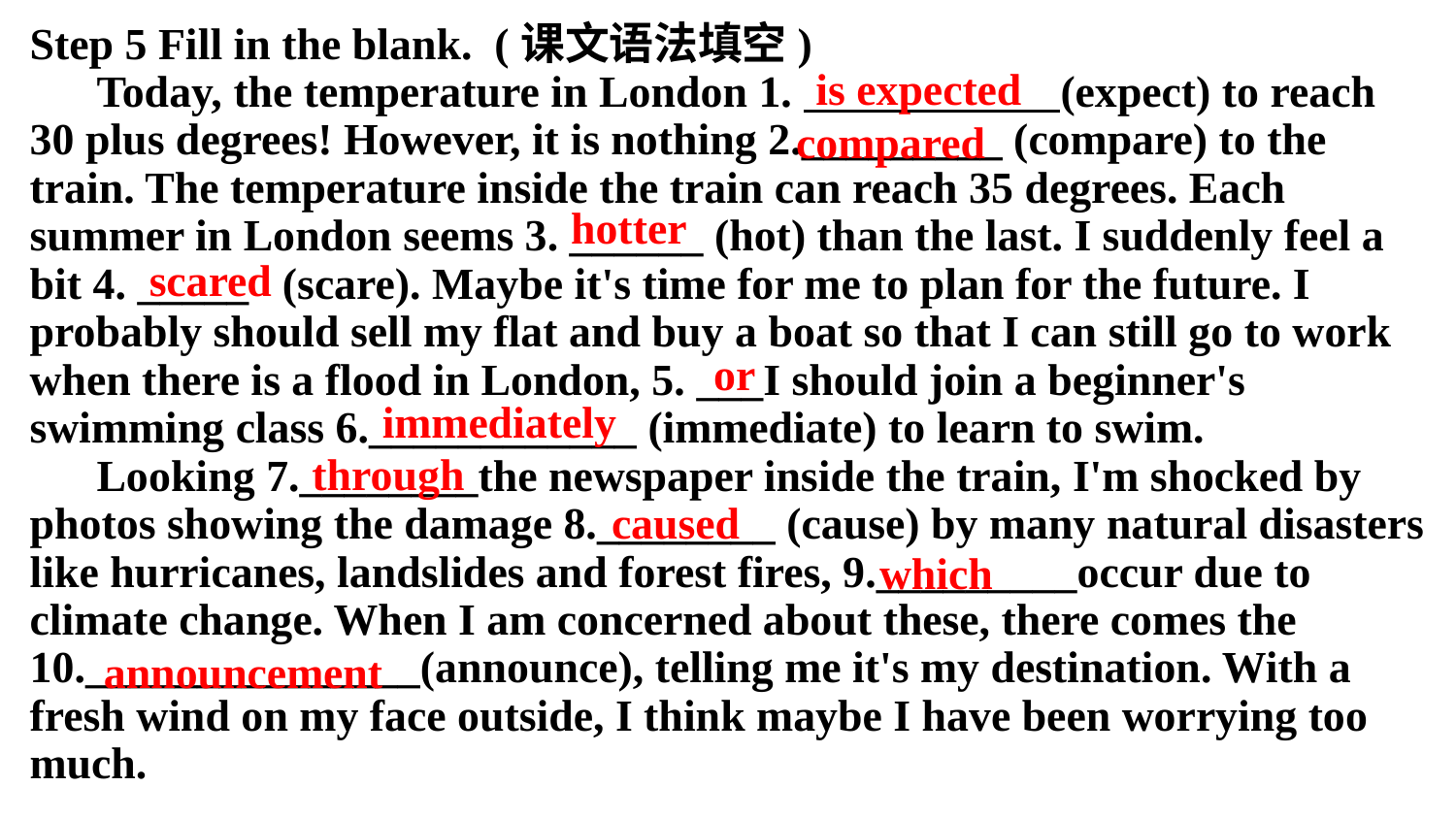

Step 5 Fill in the blank.  (课文语法填空)
      Today, the temperature in London 1.                        (expect) to reach 30 plus degrees! However, it is nothing 2._________ (compare) to the train. The temperature inside the train can reach 35 degrees. Each summer in London seems 3. ______ (hot) than the last. I suddenly feel a bit 4. _____   (scare). Maybe it's time for me to plan for the future. I probably should sell my flat and buy a boat so that I can still go to work when there is a flood in London, 5. ___I should join a beginner's swimming class 6.____________ (immediate) to learn to swim.
      Looking 7.________the newspaper inside the train, I'm shocked by photos showing the damage 8.________ (cause) by many natural disasters like hurricanes, landslides and forest fires, 9._________occur due to climate change. When I am concerned about these, there comes the 10._______________(announce), telling me it's my destination. With a fresh wind on my face outside, I think maybe I have been worrying too much.
is expected
compared
hotter
scared
or
immediately
through
caused
which
announcement